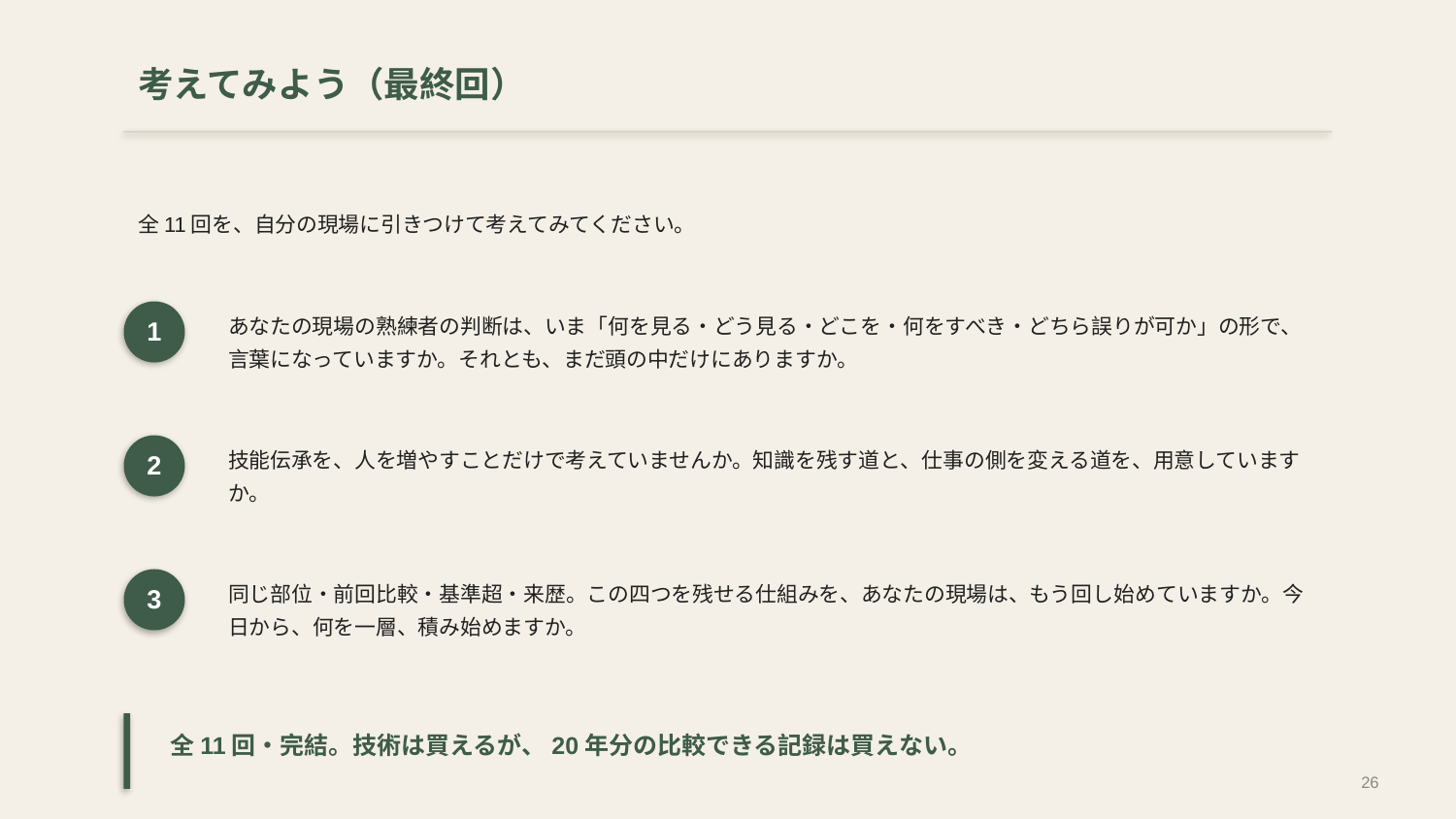

考えてみよう（最終回）

全11回を、自分の現場に引きつけて考えてみてください。
あなたの現場の熟練者の判断は、いま「何を見る・どう見る・どこを・何をすべき・どちら誤りが可か」の形で、言葉になっていますか。それとも、まだ頭の中だけにありますか。

1
技能伝承を、人を増やすことだけで考えていませんか。知識を残す道と、仕事の側を変える道を、用意していますか。

2
同じ部位・前回比較・基準超・来歴。この四つを残せる仕組みを、あなたの現場は、もう回し始めていますか。今日から、何を一層、積み始めますか。

3

全11回・完結。技術は買えるが、20年分の比較できる記録は買えない。
26